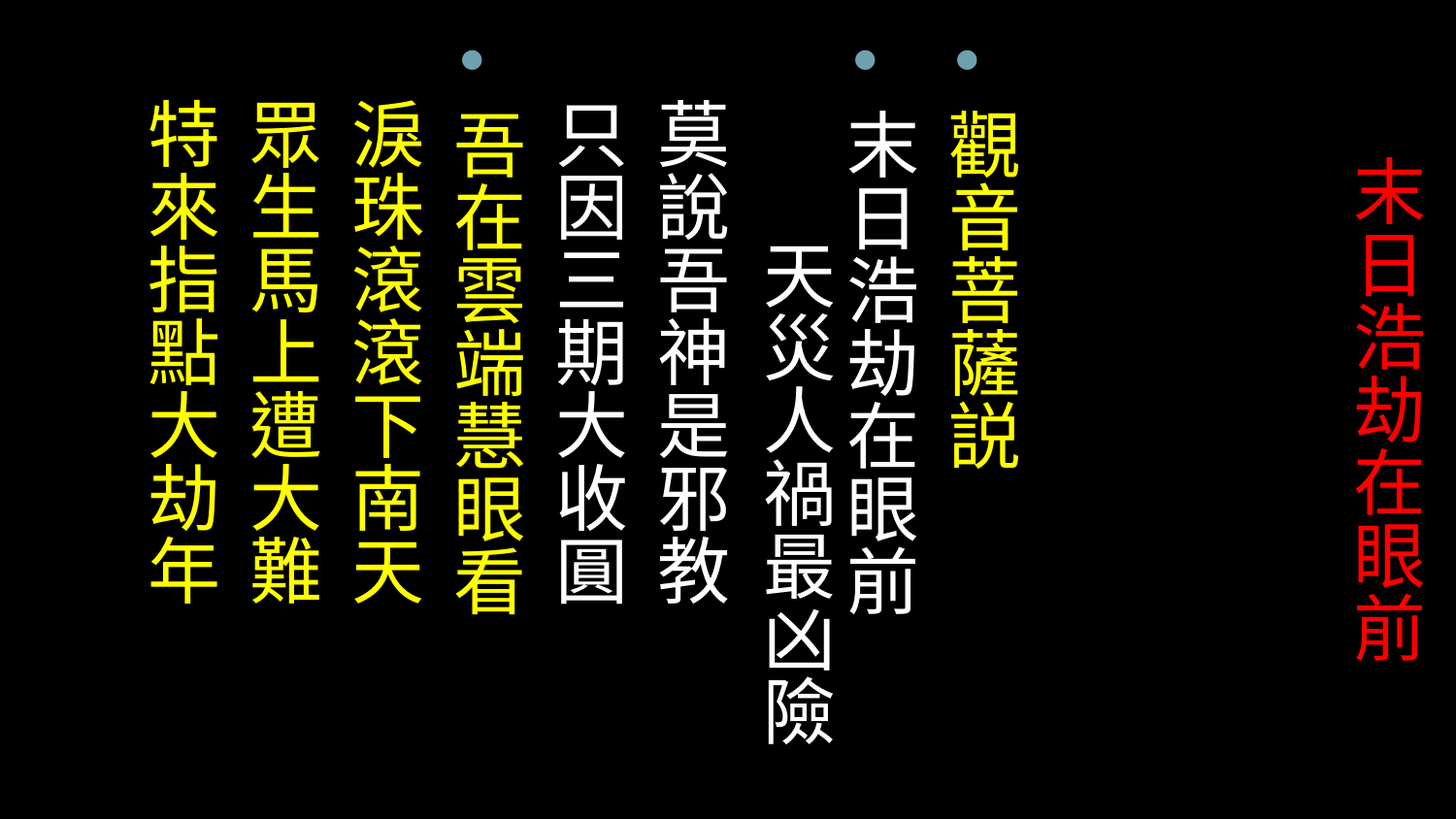

# 末日浩劫在眼前
觀音菩薩説
末日浩劫在眼前                   天災人禍最凶險
  莫說吾神是邪教
  只因三期大收圓
吾在雲端慧眼看
  淚珠滾滾下南天
  眾生馬上遭大難
  特來指點大劫年